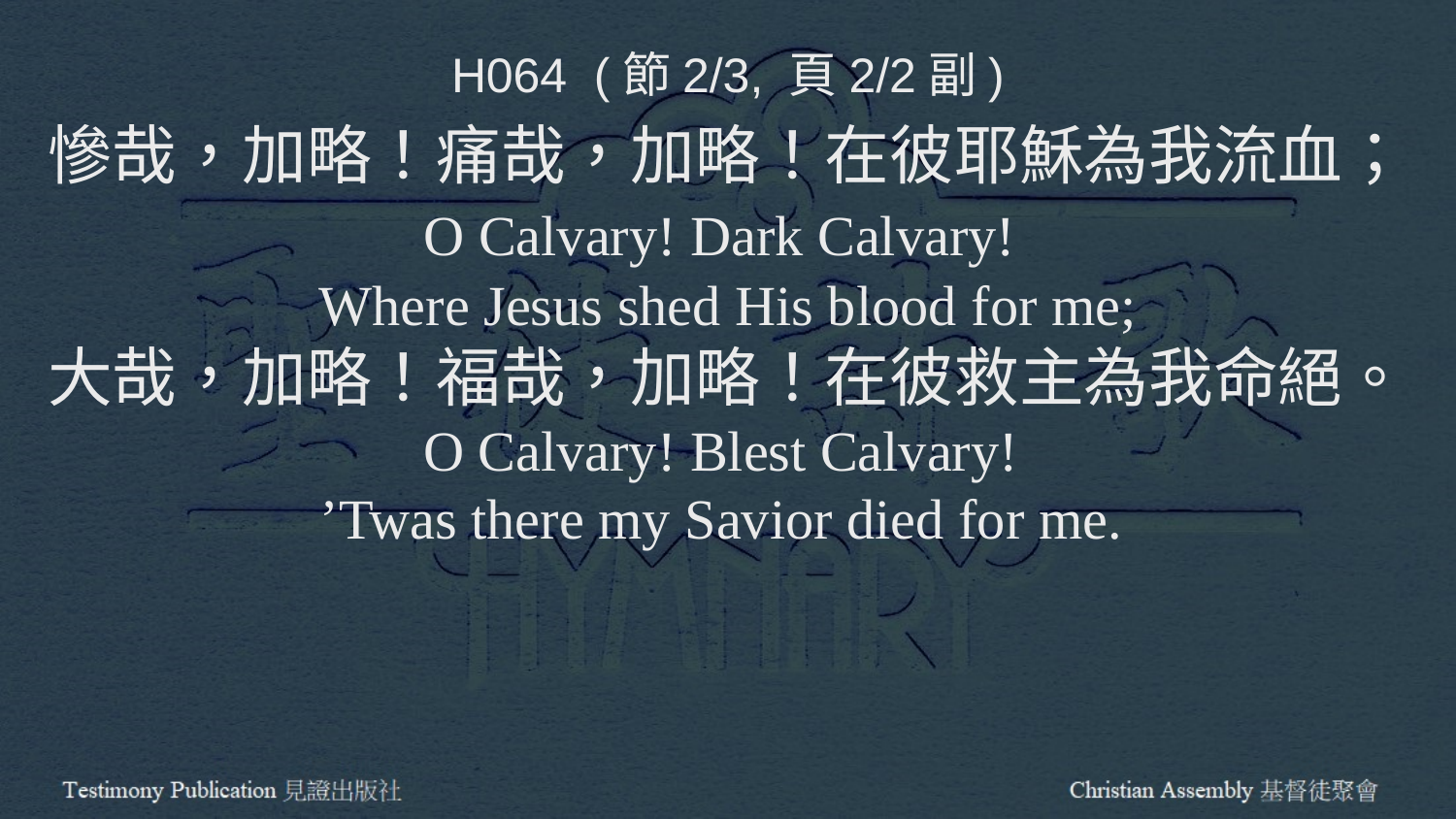

H064  (節2/3, 頁2/2副)
慘哉，加略！痛哉，加略！在彼耶穌為我流血；
O Calvary! Dark Calvary!
Where Jesus shed His blood for me;
大哉，加略！福哉，加略！在彼救主為我命絕。
O Calvary! Blest Calvary!
’Twas there my Savior died for me.